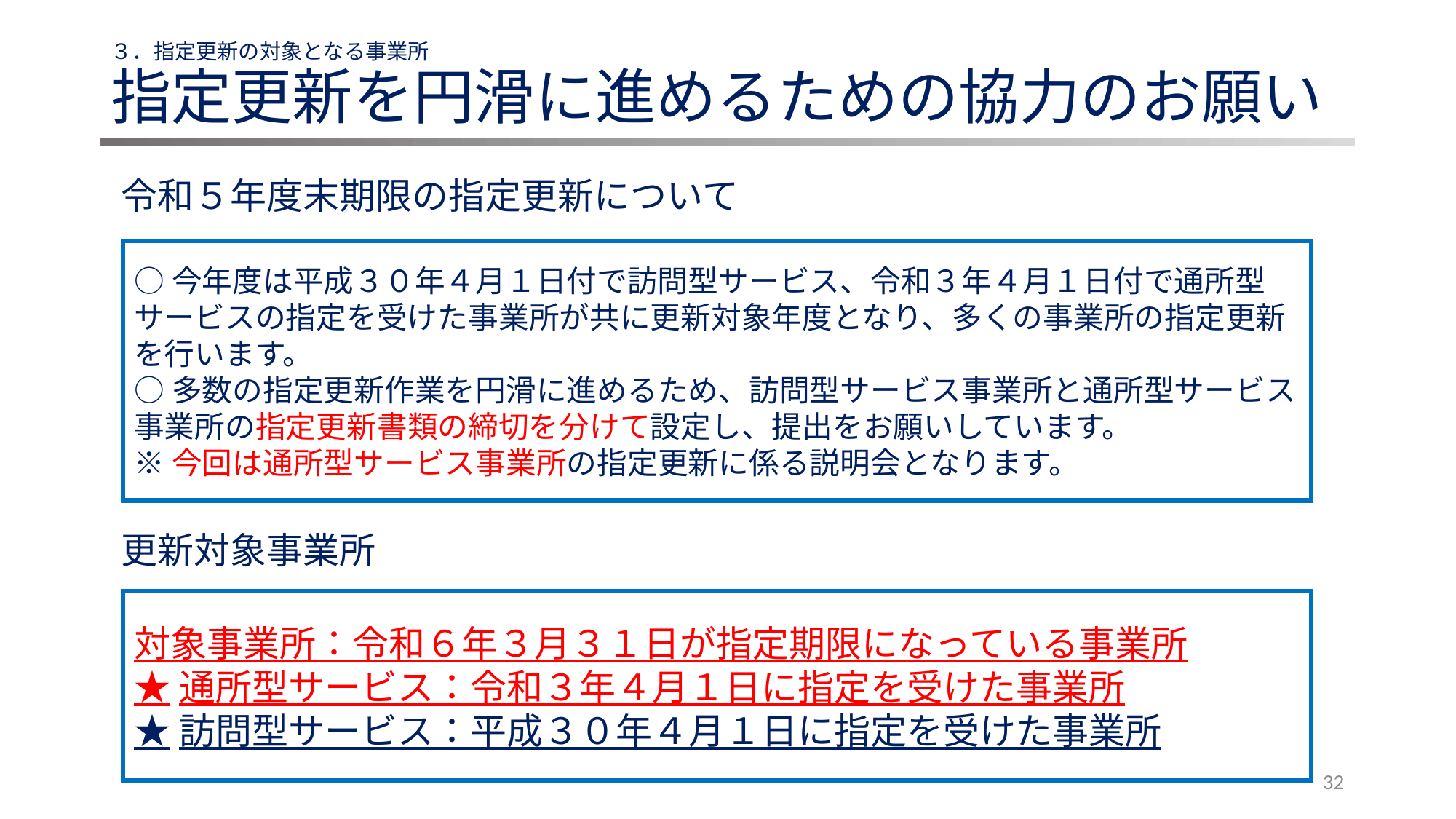

３．指定更新の対象となる事業所
# 指定更新を円滑に進めるための協力のお願い

令和５年度末期限の指定更新について
○今年度は平成３０年４月１日付で訪問型サービス、令和３年４月１日付で通所型サービスの指定を受けた事業所が共に更新対象年度となり、多くの事業所の指定更新を行います。
○多数の指定更新作業を円滑に進めるため、訪問型サービス事業所と通所型サービス事業所の指定更新書類の締切を分けて設定し、提出をお願いしています。
※今回は通所型サービス事業所の指定更新に係る説明会となります。
更新対象事業所
対象事業所：令和６年３月３１日が指定期限になっている事業所
★通所型サービス：令和３年４月１日に指定を受けた事業所
★訪問型サービス：平成３０年４月１日に指定を受けた事業所
32